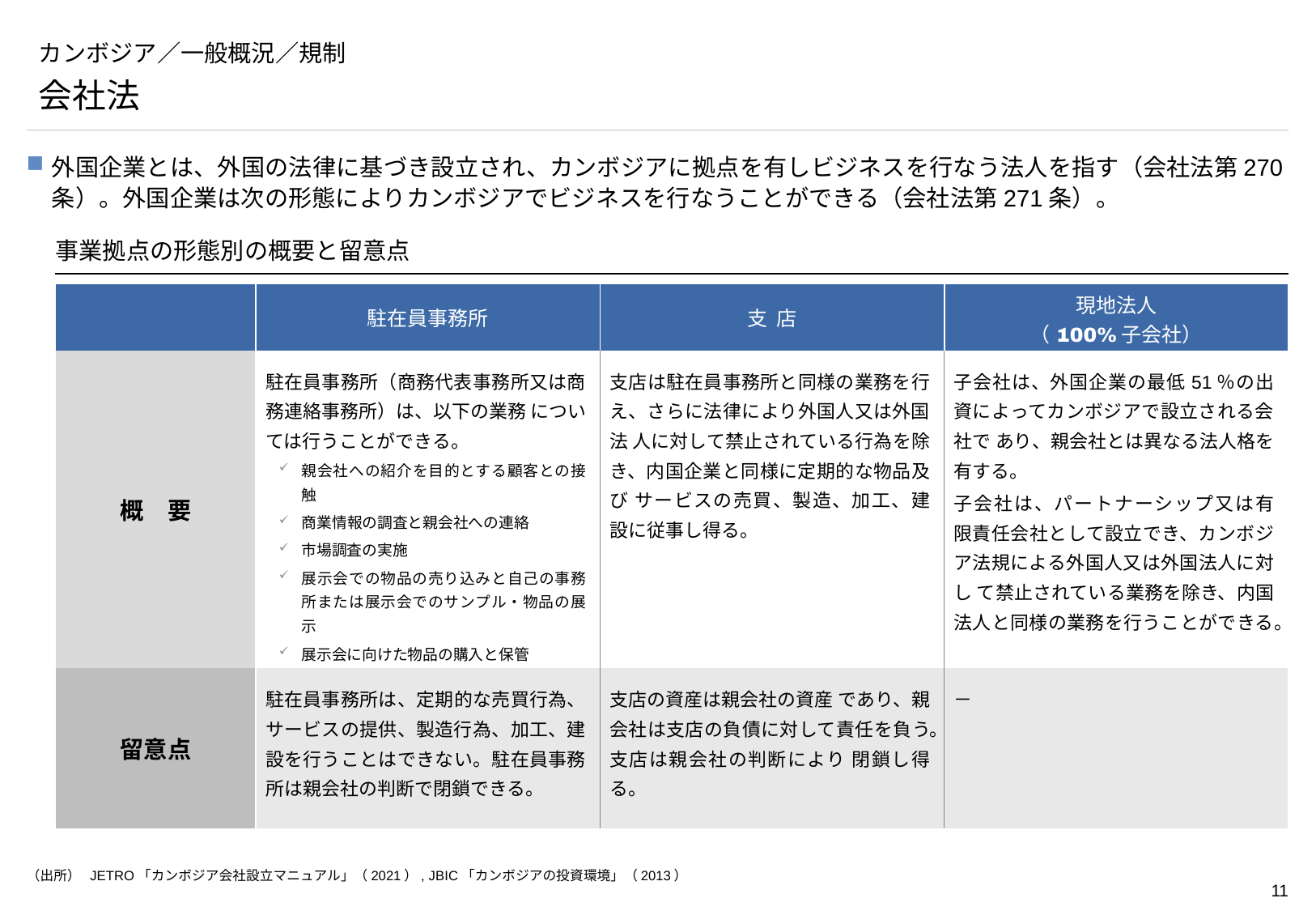

# カンボジア／一般概況／規制
会社法
外国企業とは、外国の法律に基づき設立され、カンボジアに拠点を有しビジネスを行なう法人を指す（会社法第270条）。外国企業は次の形態によりカンボジアでビジネスを行なうことができる（会社法第271条）。
事業拠点の形態別の概要と留意点
|  | 駐在員事務所 | 支 店 | 現地法人 （100%子会社） |
| --- | --- | --- | --- |
| 概　要 | 駐在員事務所（商務代表事務所又は商務連絡事務所）は、以下の業務 については行うことができる。 親会社への紹介を目的とする顧客との接触 商業情報の調査と親会社への連絡 市場調査の実施 展示会での物品の売り込みと自己の事務所または展示会でのサンプル・物品の展示 展示会に向けた物品の購入と保管 事務所の賃貸と雇員の雇用 親会社の代理としての契約行為 | 支店は駐在員事務所と同様の業務を行え、さらに法律により外国人又は外国法 人に対して禁止されている行為を除き、内国企業と同様に定期的な物品及び サービスの売買、製造、加工、建設に従事し得る。 | 子会社は、外国企業の最低51％の出資によってカンボジアで設立される会社で あり、親会社とは異なる法人格を有する。 子会社は、パートナーシップ又は有 限責任会社として設立でき、カンボジア法規による外国人又は外国法人に対し て禁止されている業務を除き、内国法人と同様の業務を行うことができる。 |
| 留意点 | 駐在員事務所は、定期的な売買行為、 サービスの提供、製造行為、加工、建設を行うことはできない。駐在員事務所は親会社の判断で閉鎖できる。 | 支店の資産は親会社の資産 であり、親会社は支店の負債に対して責任を負う。支店は親会社の判断により 閉鎖し得る。 | － |
（出所）  JETRO「カンボジア会社設立マニュアル」（2021）, JBIC「カンボジアの投資環境」（2013）